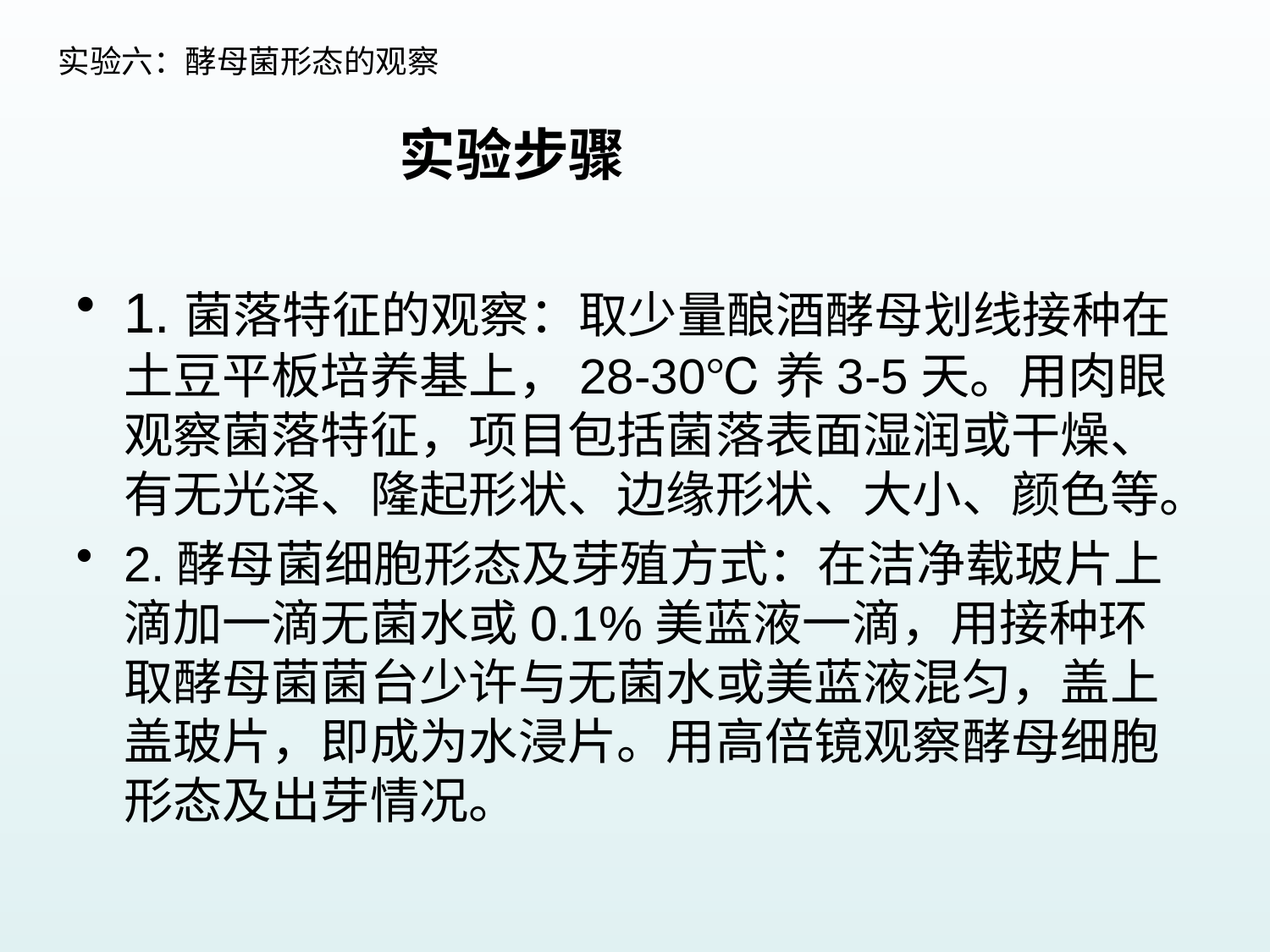

实验六：酵母菌形态的观察
                        实验步骤

1.菌落特征的观察：取少量酿酒酵母划线接种在土豆平板培养基上，28-30℃养3-5天。用肉眼观察菌落特征，项目包括菌落表面湿润或干燥、有无光泽、隆起形状、边缘形状、大小、颜色等。
2.酵母菌细胞形态及芽殖方式：在洁净载玻片上滴加一滴无菌水或0.1%美蓝液一滴，用接种环取酵母菌菌台少许与无菌水或美蓝液混匀，盖上盖玻片，即成为水浸片。用高倍镜观察酵母细胞形态及出芽情况。